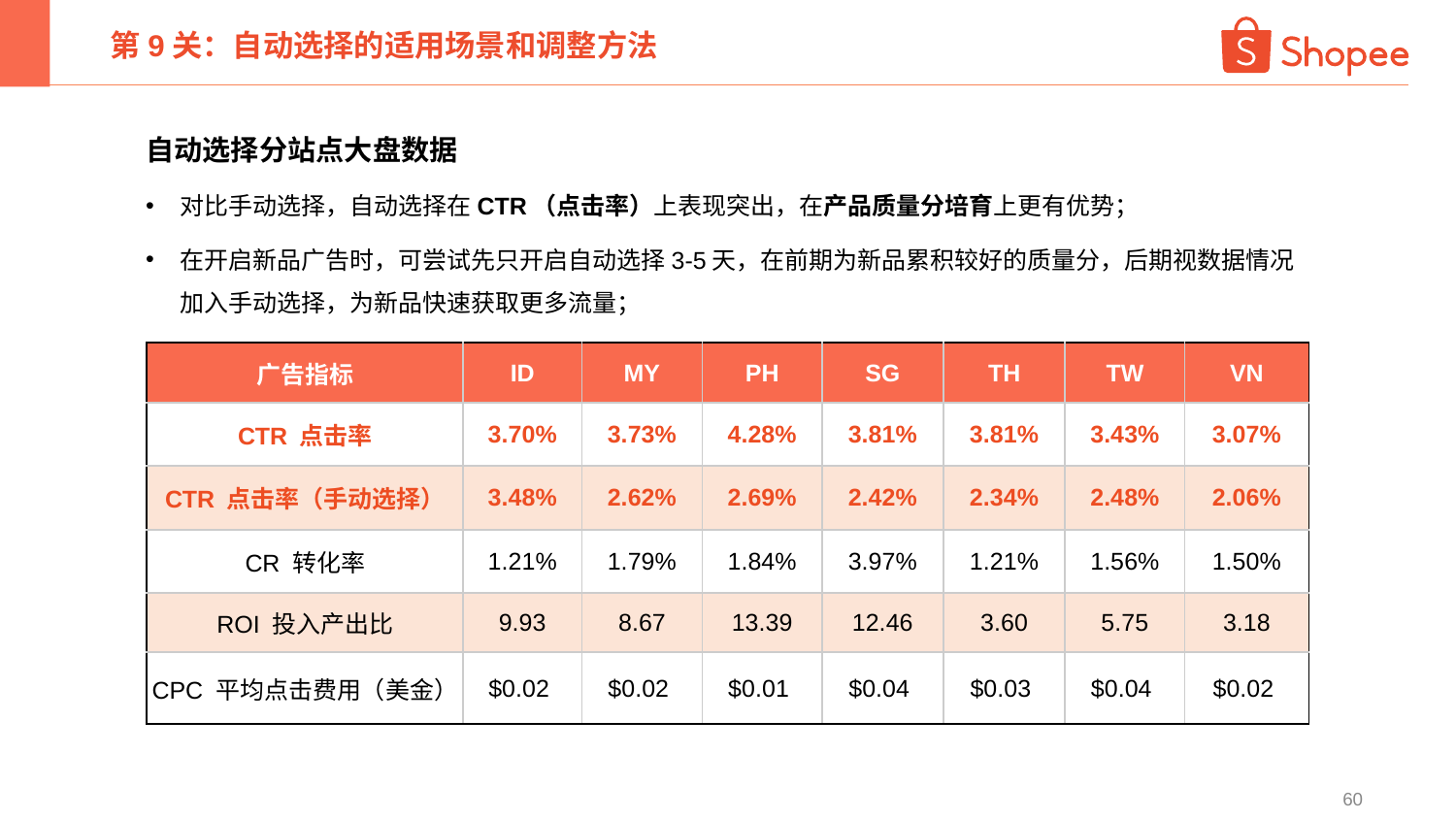

第9关：自动选择的适用场景和调整方法
自动选择分站点大盘数据
对比手动选择，自动选择在CTR（点击率）上表现突出，在产品质量分培育上更有优势；
在开启新品广告时，可尝试先只开启自动选择3-5天，在前期为新品累积较好的质量分，后期视数据情况加入手动选择，为新品快速获取更多流量；
| 广告指标 | ID | MY | PH | SG | TH | TW | VN |
| --- | --- | --- | --- | --- | --- | --- | --- |
| CTR 点击率 | 3.70% | 3.73% | 4.28% | 3.81% | 3.81% | 3.43% | 3.07% |
| CTR 点击率（手动选择） | 3.48% | 2.62% | 2.69% | 2.42% | 2.34% | 2.48% | 2.06% |
| CR 转化率 | 1.21% | 1.79% | 1.84% | 3.97% | 1.21% | 1.56% | 1.50% |
| ROI 投入产出比 | 9.93 | 8.67 | 13.39 | 12.46 | 3.60 | 5.75 | 3.18 |
| CPC 平均点击费用（美金） | $0.02 | $0.02 | $0.01 | $0.04 | $0.03 | $0.04 | $0.02 |
60